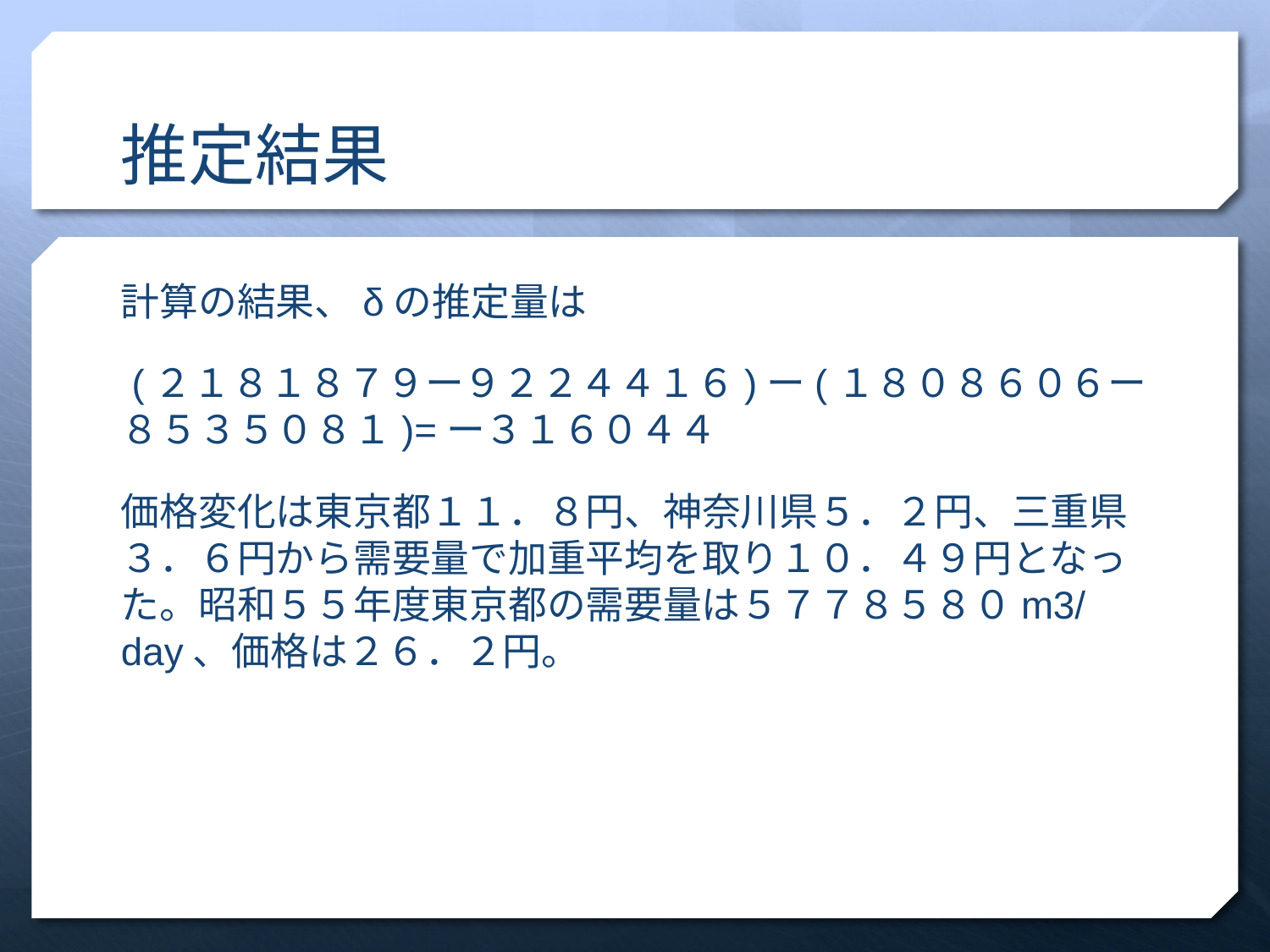

# 推定結果
計算の結果、δの推定量は
 (２１８１８７９ー９２２４４１６)ー(１８０８６０６ー８５３５０８１)=ー３１６０４４
価格変化は東京都１１．８円、神奈川県５．２円、三重県３．６円から需要量で加重平均を取り１０．４９円となった。昭和５５年度東京都の需要量は５７７８５８０m3/day、価格は２６．２円。